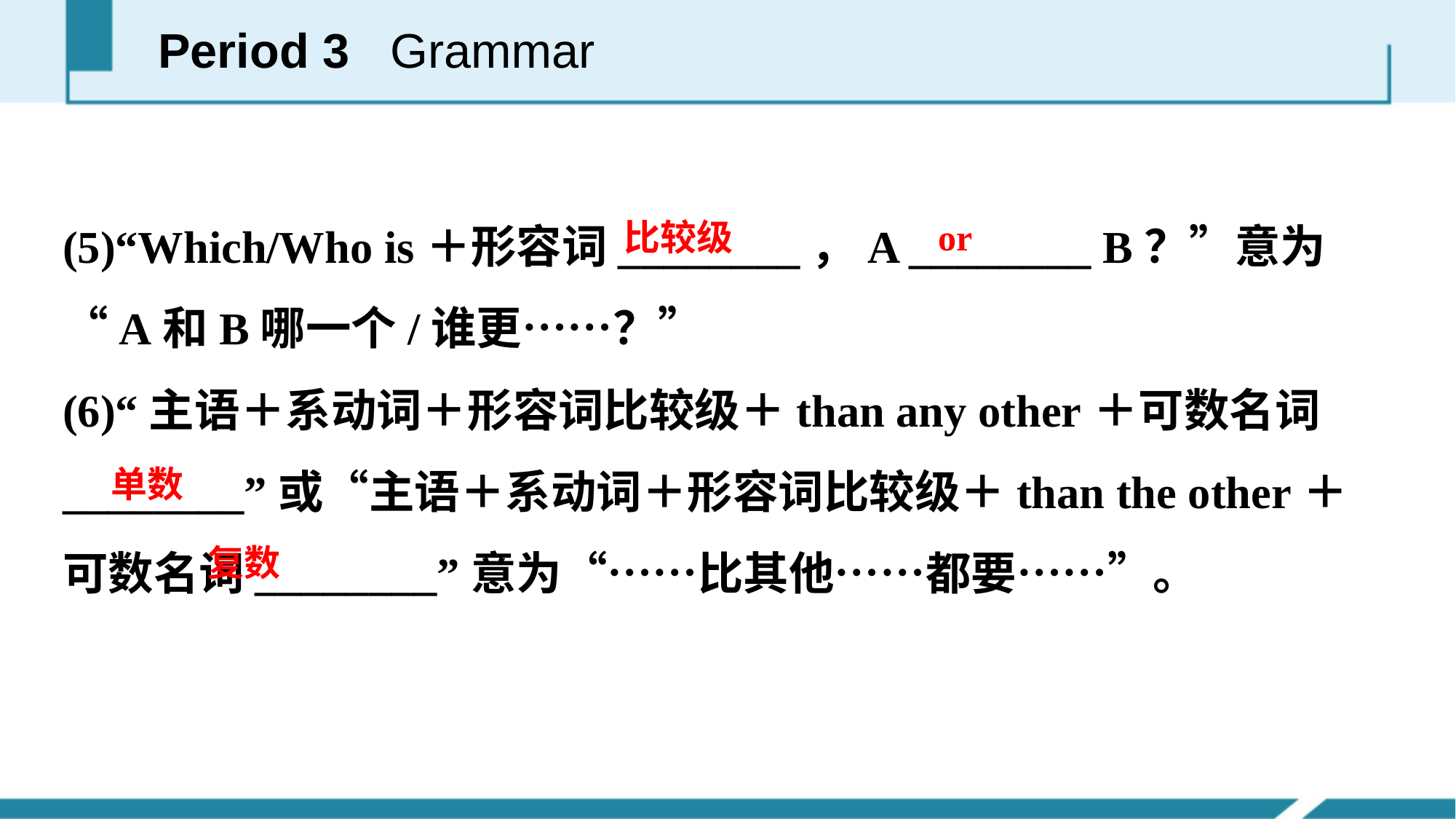

Period 3   Grammar
(5)“Which/Who is＋形容词________，A ________ B？”意为“A和B哪一个/谁更……？”
(6)“主语＋系动词＋形容词比较级＋than any other＋可数名词________”或“主语＋系动词＋形容词比较级＋than the other＋可数名词________”意为“……比其他……都要……”。
or
比较级
单数
复数